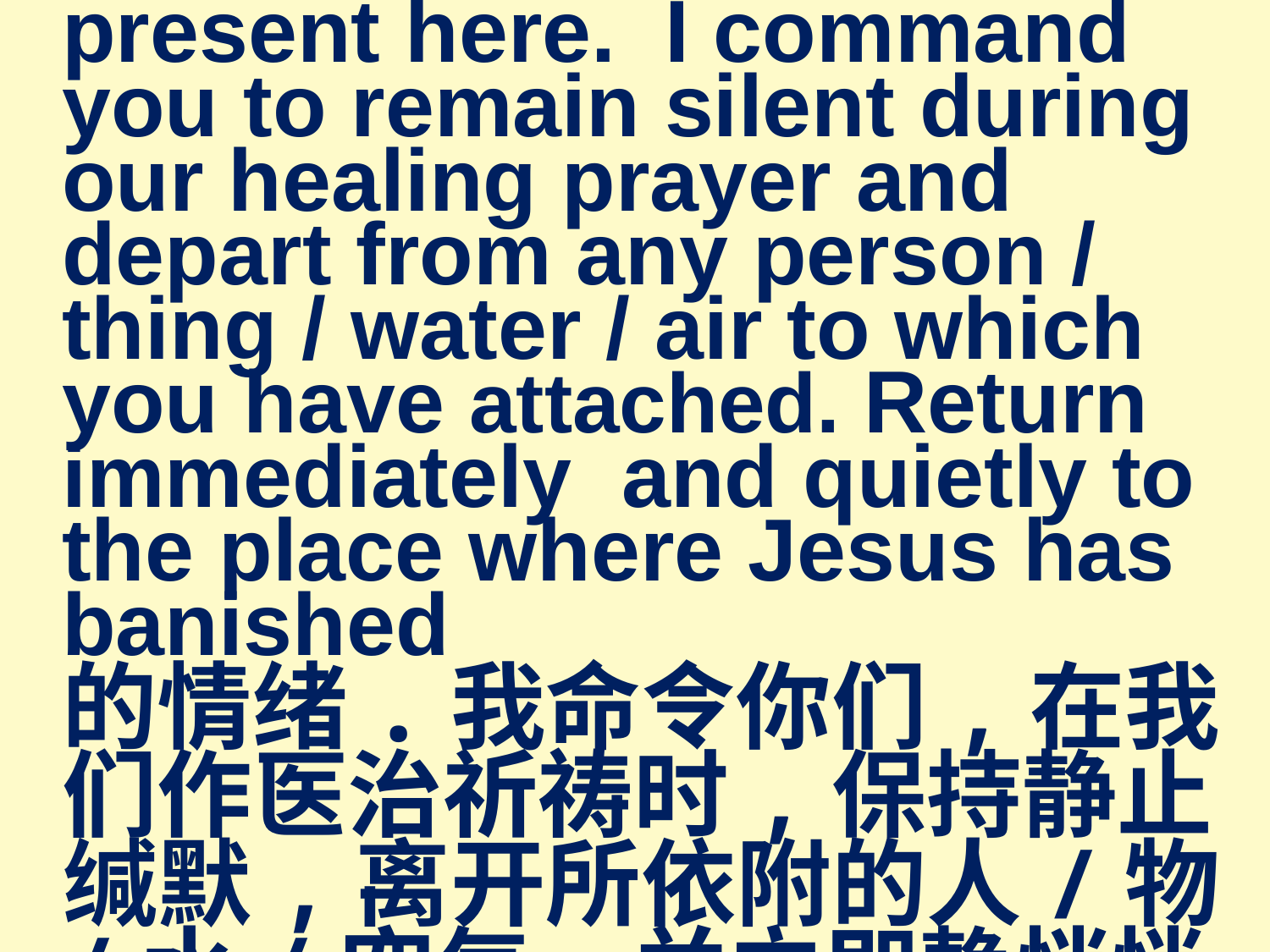

present here.  I command you to remain silent during our healing prayer and depart from any person / thing / water / air to which you have attached. Return immediately  and quietly to the place where Jesus has banished
的情绪.我命令你们,在我们作医治祈祷时,保持静止缄默,离开所依附的人/物/水/空气,并立即静悄悄地去到耶稣驱赶